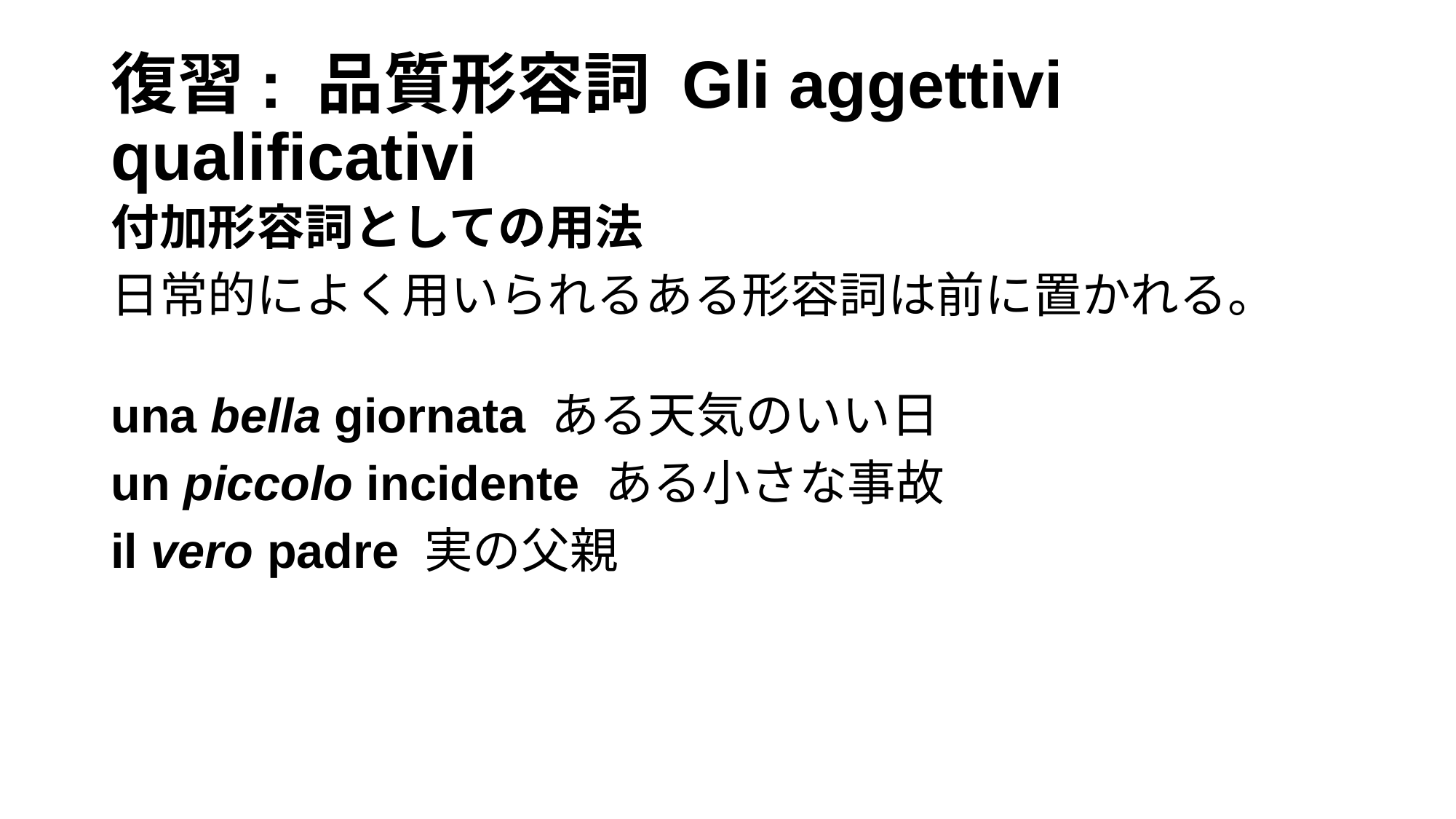

# 復習: 品質形容詞 Gli aggettivi qualificativi
付加形容詞としての用法
日常的によく用いられるある形容詞は前に置かれる。
una bella giornata ある天気のいい日
un piccolo incidente ある小さな事故
il vero padre 実の父親